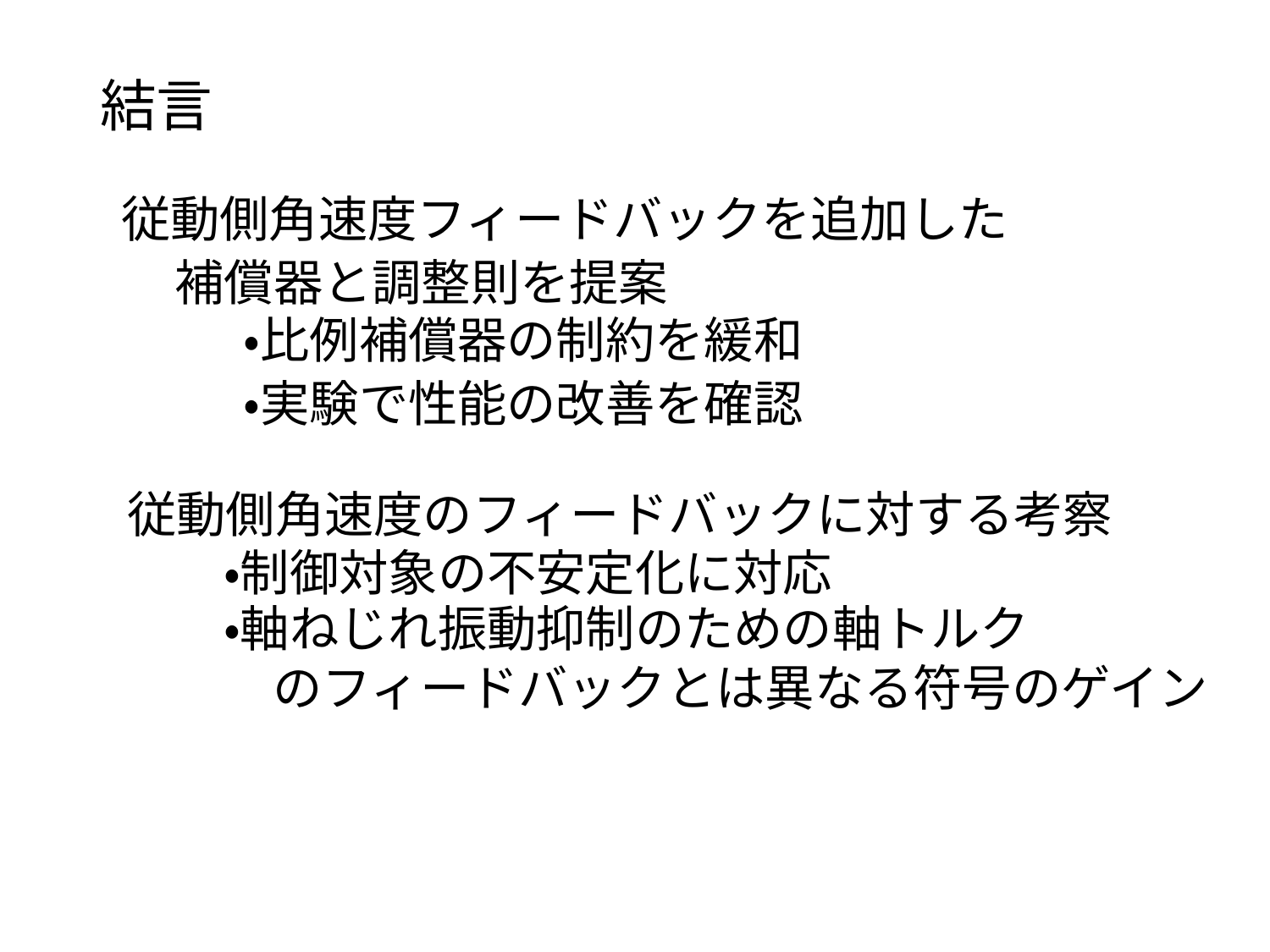

# 結言
従動側角速度フィードバックを追加した
補償器と調整則を提案
・比例補償器の制約を緩和
・実験で性能の改善を確認
従動側角速度のフィードバックに対する考察
・制御対象の不安定化に対応
・軸ねじれ振動抑制のための軸トルク
　のフィードバックとは異なる符号のゲイン